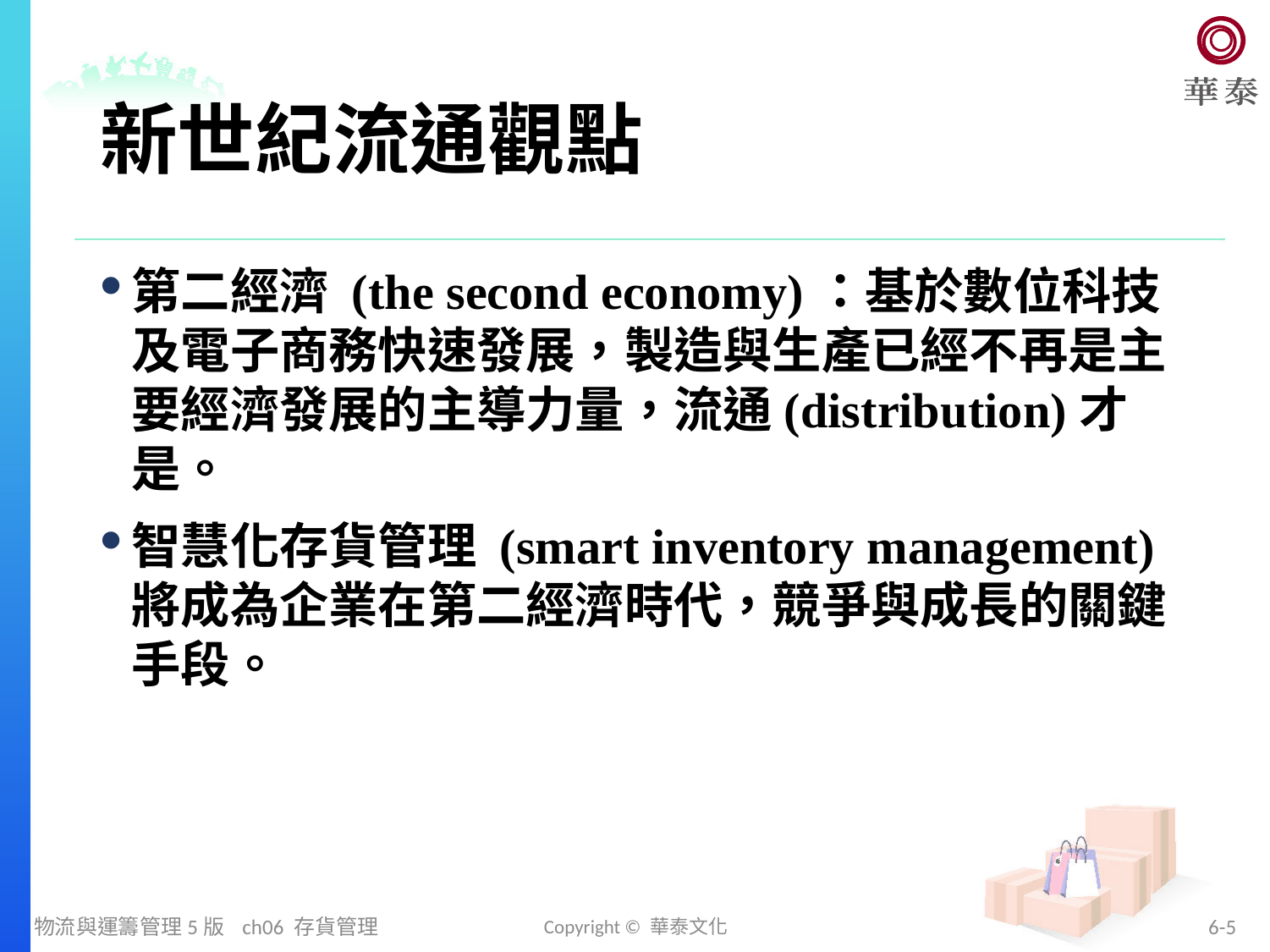

# 新世紀流通觀點
第二經濟 (the second economy)：基於數位科技及電子商務快速發展，製造與生產已經不再是主要經濟發展的主導力量，流通(distribution)才是。
智慧化存貨管理 (smart inventory management) 將成為企業在第二經濟時代，競爭與成長的關鍵手段。
物流與運籌管理5版  ch06 存貨管理
Copyright © 華泰文化
6-5